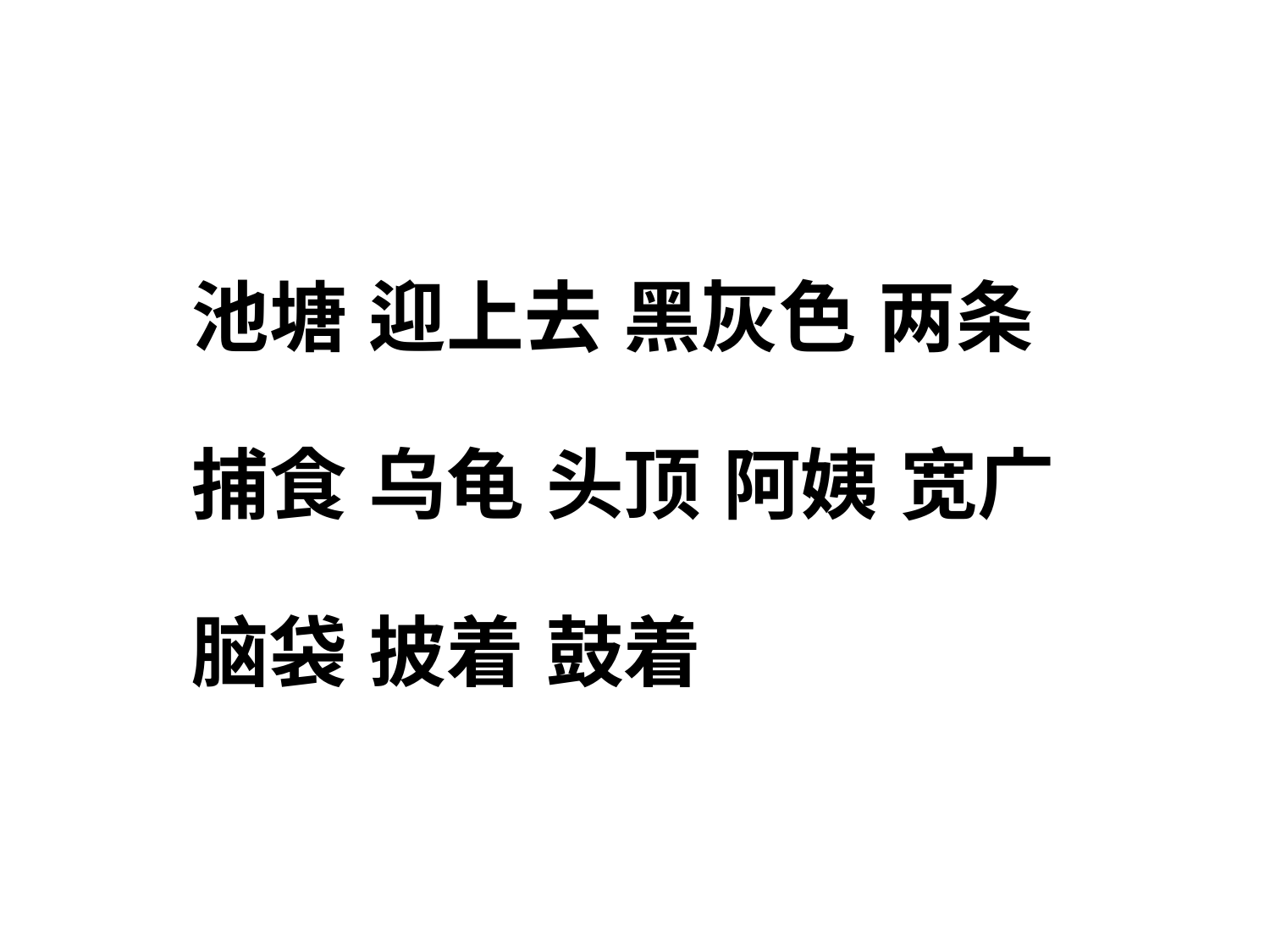

池塘 迎上去 黑灰色 两条
捕食 乌龟 头顶 阿姨 宽广
脑袋 披着 鼓着